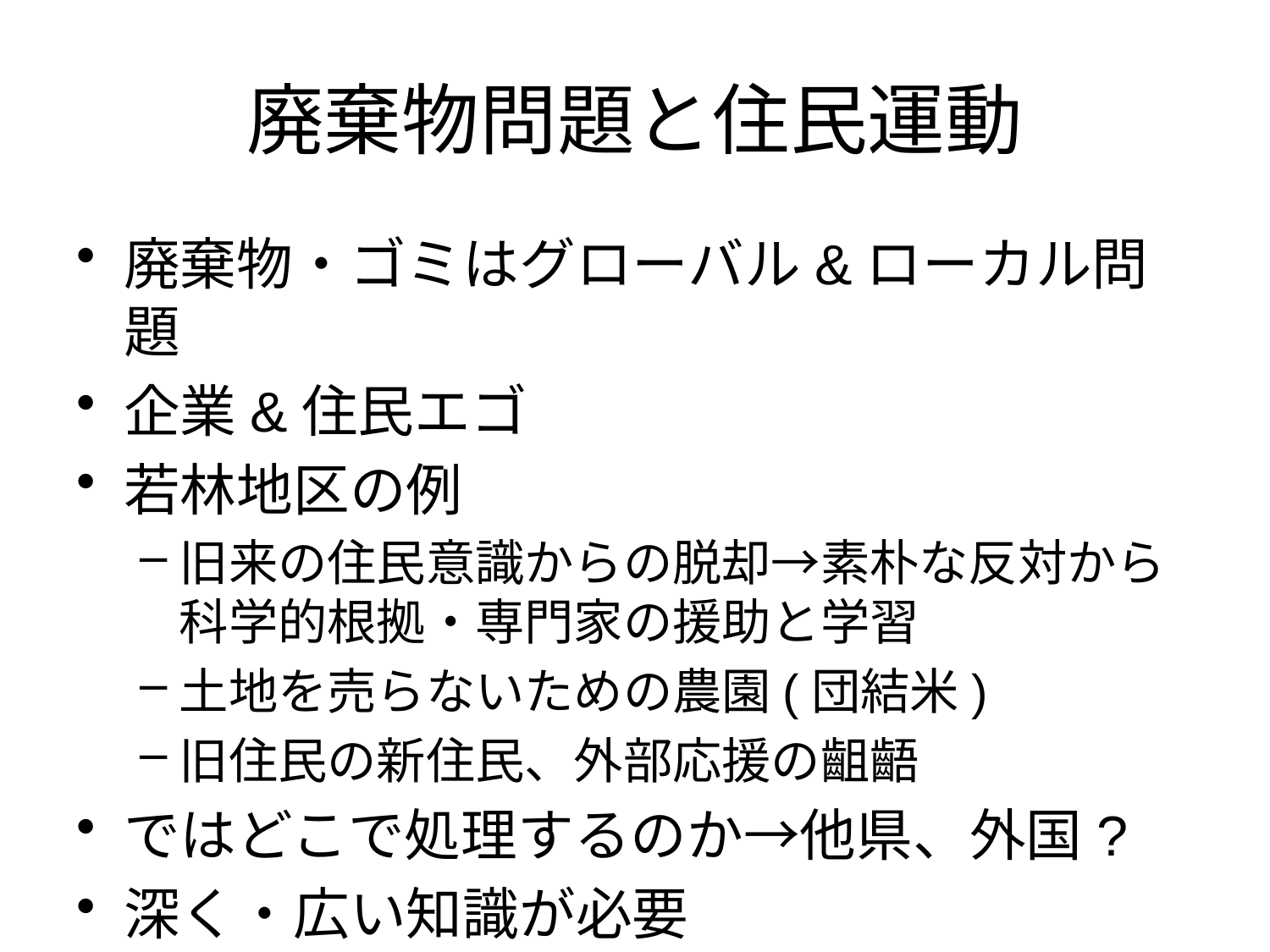

# 廃棄物問題と住民運動
廃棄物・ゴミはグローバル&ローカル問題
企業&住民エゴ
若林地区の例
旧来の住民意識からの脱却→素朴な反対から科学的根拠・専門家の援助と学習
土地を売らないための農園(団結米)
旧住民の新住民、外部応援の齟齬
ではどこで処理するのか→他県、外国?
深く・広い知識が必要